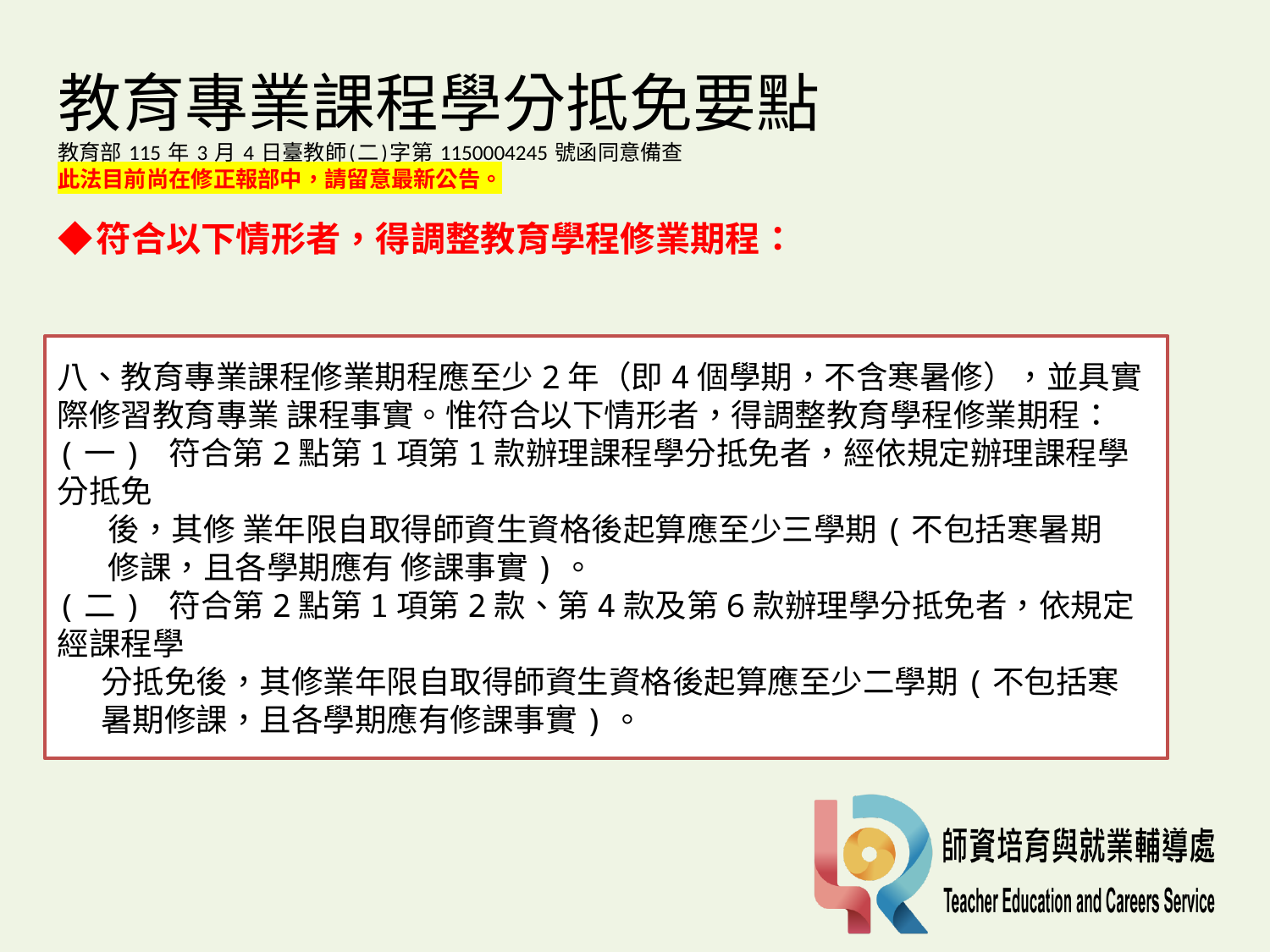

教育專業課程學分抵免要點
教育部 115 年 3 月 4 日臺教師(二)字第 1150004245 號函同意備查
此法目前尚在修正報部中，請留意最新公告。

◆符合以下情形者，得調整教育學程修業期程：
八、教育專業課程修業期程應至少2年（即4個學期，不含寒暑修），並具實際修習教育專業 課程事實。惟符合以下情形者，得調整教育學程修業期程：
(一) 符合第2點第1項第1款辦理課程學分抵免者，經依規定辦理課程學分抵免
      後，其修 業年限自取得師資生資格後起算應至少三學期(不包括寒暑期
      修課，且各學期應有 修課事實)。
(二) 符合第2點第1項第2款、第4款及第6款辦理學分抵免者，依規定經課程學
     分抵免後，其修業年限自取得師資生資格後起算應至少二學期(不包括寒
     暑期修課，且各學期應有修課事實)。